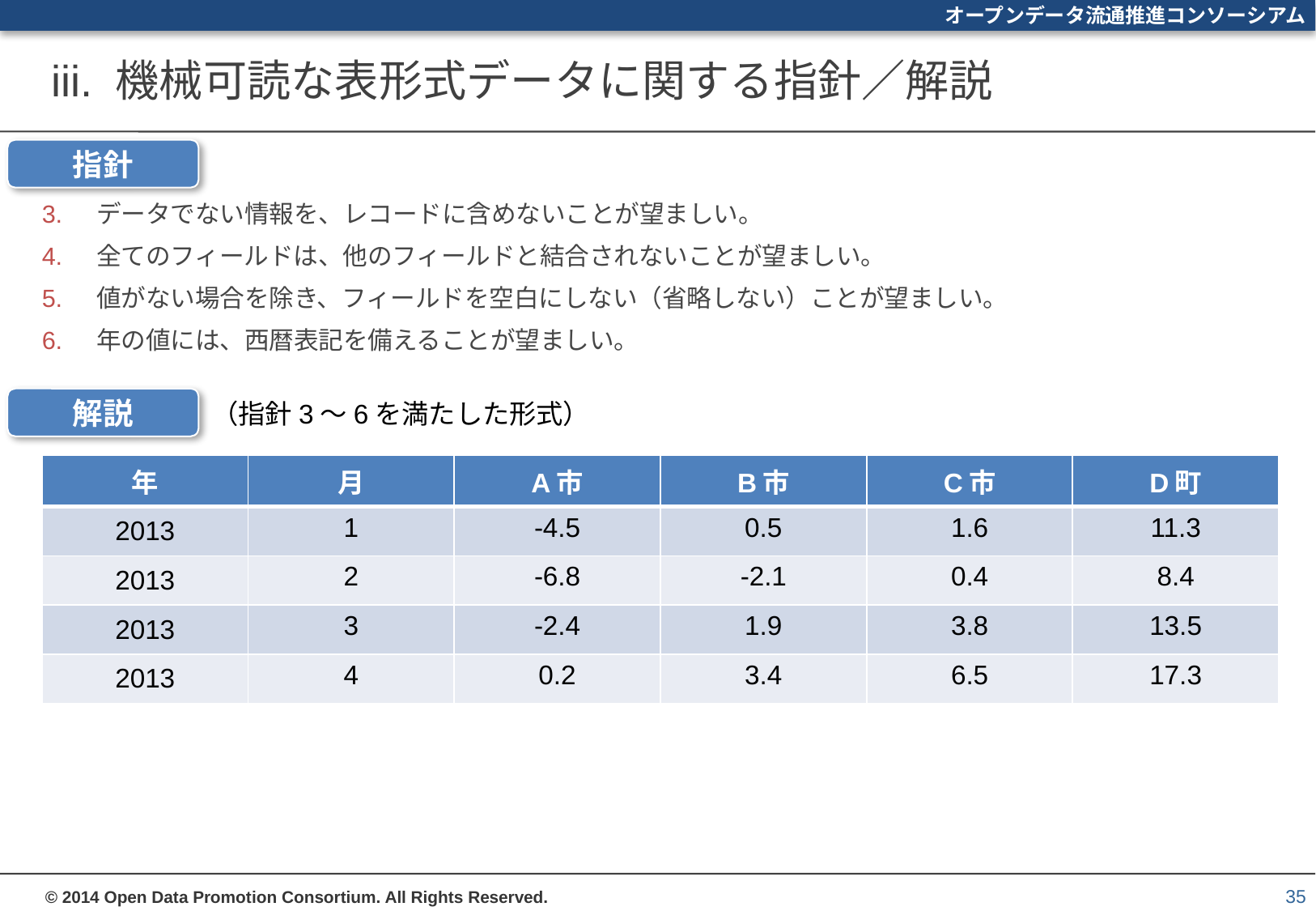

# iii. 機械可読な表形式データに関する指針／解説
指針

データでない情報を、レコードに含めないことが望ましい。
全てのフィールドは、他のフィールドと結合されないことが望ましい。
値がない場合を除き、フィールドを空白にしない（省略しない）ことが望ましい。
年の値には、西暦表記を備えることが望ましい。

解説
（指針3～6を満たした形式）
| 年 | 月 | A市 | B市 | C市 | D町 |
| --- | --- | --- | --- | --- | --- |
| 2013 | 1 | -4.5 | 0.5 | 1.6 | 11.3 |
| 2013 | 2 | -6.8 | -2.1 | 0.4 | 8.4 |
| 2013 | 3 | -2.4 | 1.9 | 3.8 | 13.5 |
| 2013 | 4 | 0.2 | 3.4 | 6.5 | 17.3 |
35